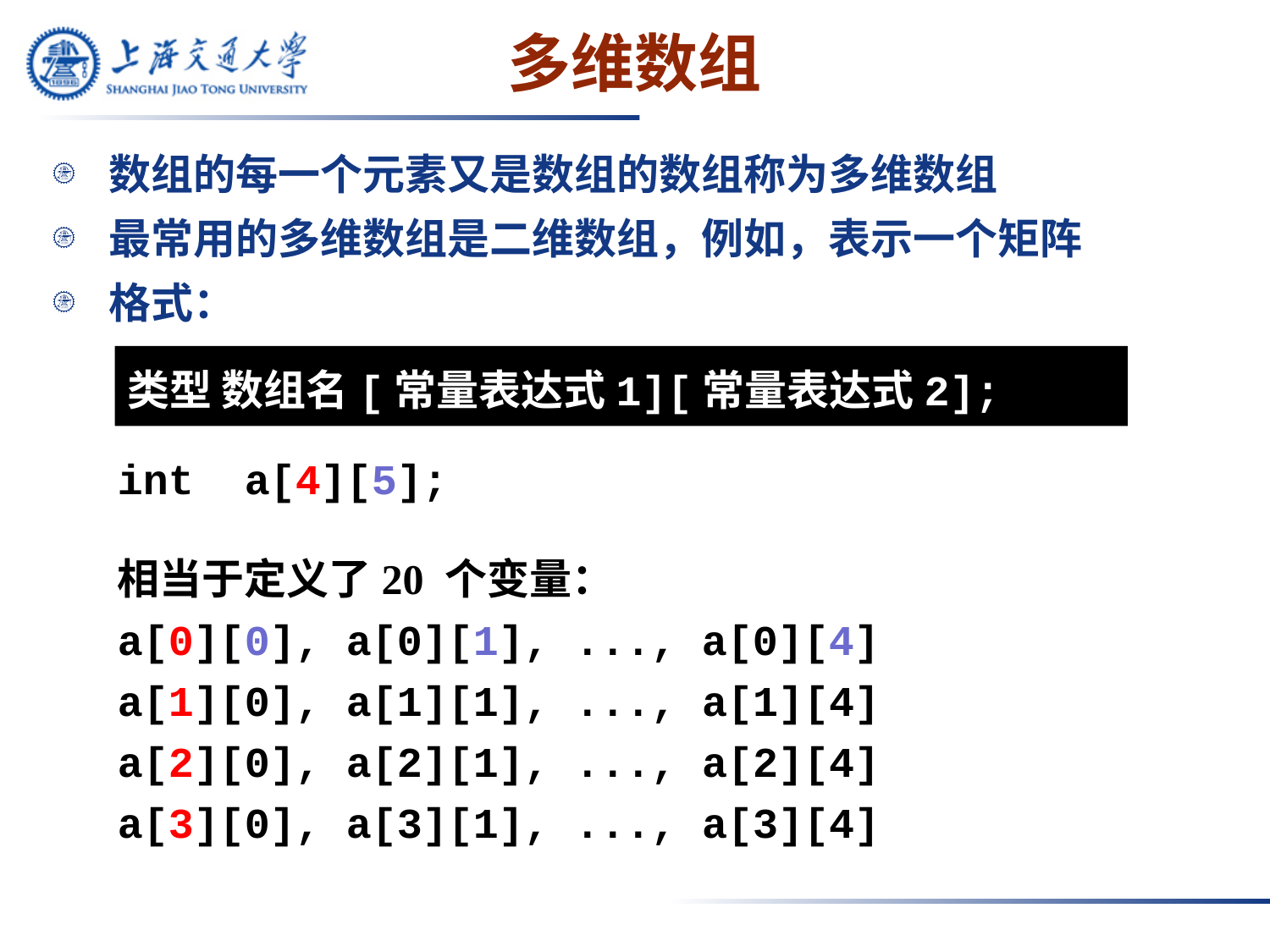

# 多维数组
数组的每一个元素又是数组的数组称为多维数组
最常用的多维数组是二维数组，例如，表示一个矩阵
格式：
类型 数组名[常量表达式1][常量表达式2];

int  a[4][5];
相当于定义了20 个变量：
a[0][0], a[0][1], ..., a[0][4]
a[1][0], a[1][1], ..., a[1][4]
a[2][0], a[2][1], ..., a[2][4]
a[3][0], a[3][1], ..., a[3][4]